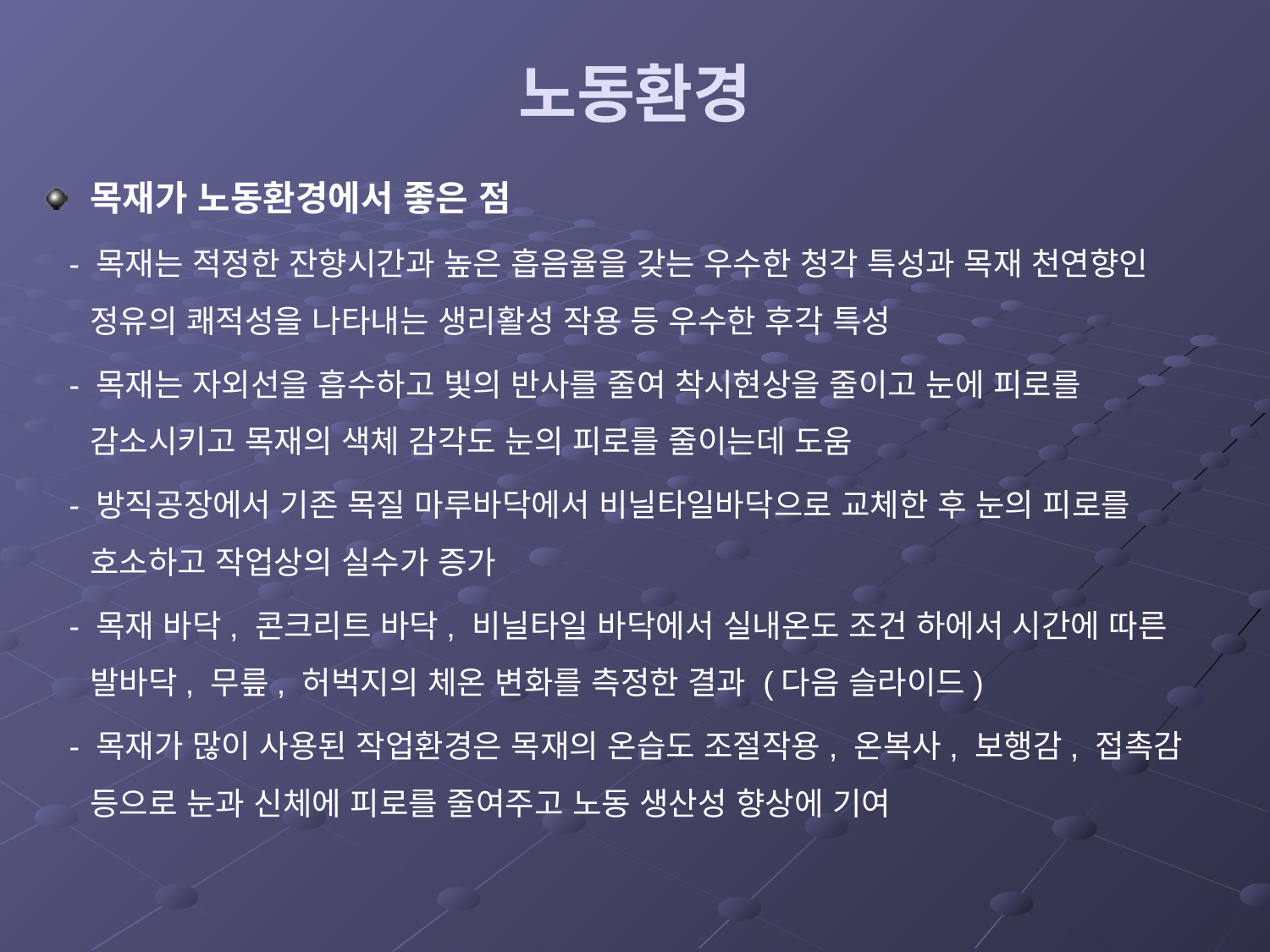

# 노동환경
목재가 노동환경에서 좋은 점
   - 목재는 적정한 잔향시간과 높은 흡음율을 갖는 우수한 청각 특성과 목재 천연향인 정유의 쾌적성을 나타내는 생리활성 작용 등 우수한 후각 특성
   - 목재는 자외선을 흡수하고 빛의 반사를 줄여 착시현상을 줄이고 눈에 피로를 감소시키고 목재의 색체 감각도 눈의 피로를 줄이는데 도움
   - 방직공장에서 기존 목질 마루바닥에서 비닐타일바닥으로 교체한 후 눈의 피로를 호소하고 작업상의 실수가 증가
   - 목재 바닥, 콘크리트 바닥, 비닐타일 바닥에서 실내온도 조건 하에서 시간에 따른 발바닥, 무릎, 허벅지의 체온 변화를 측정한 결과 (다음 슬라이드)
   - 목재가 많이 사용된 작업환경은 목재의 온습도 조절작용, 온복사, 보행감, 접촉감 등으로 눈과 신체에 피로를 줄여주고 노동 생산성 향상에 기여